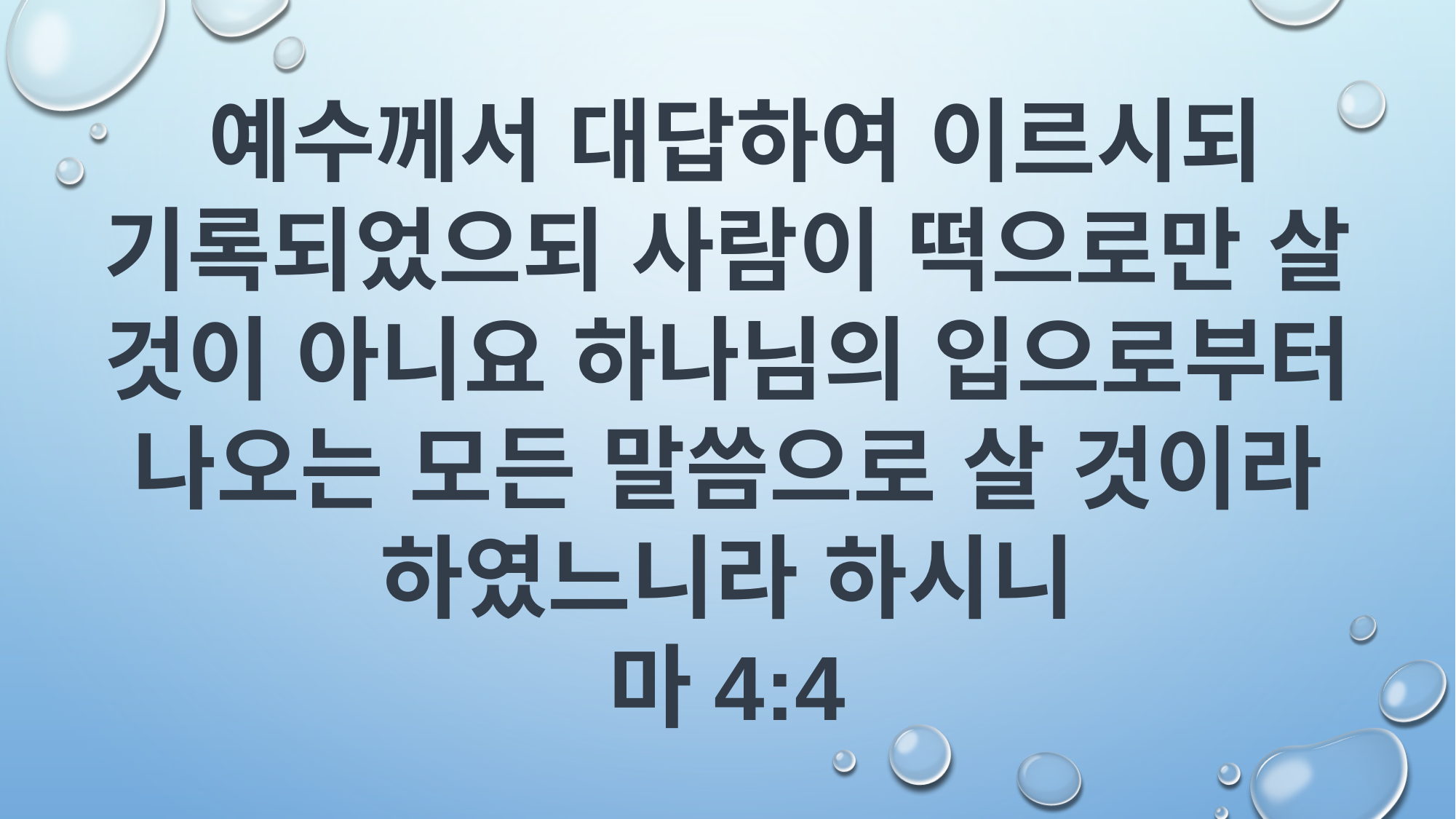

예수께서 대답하여 이르시되
기록되었으되 사람이 떡으로만 살 것이 아니요 하나님의 입으로부터 나오는 모든 말씀으로 살 것이라 하였느니라 하시니
마4:4